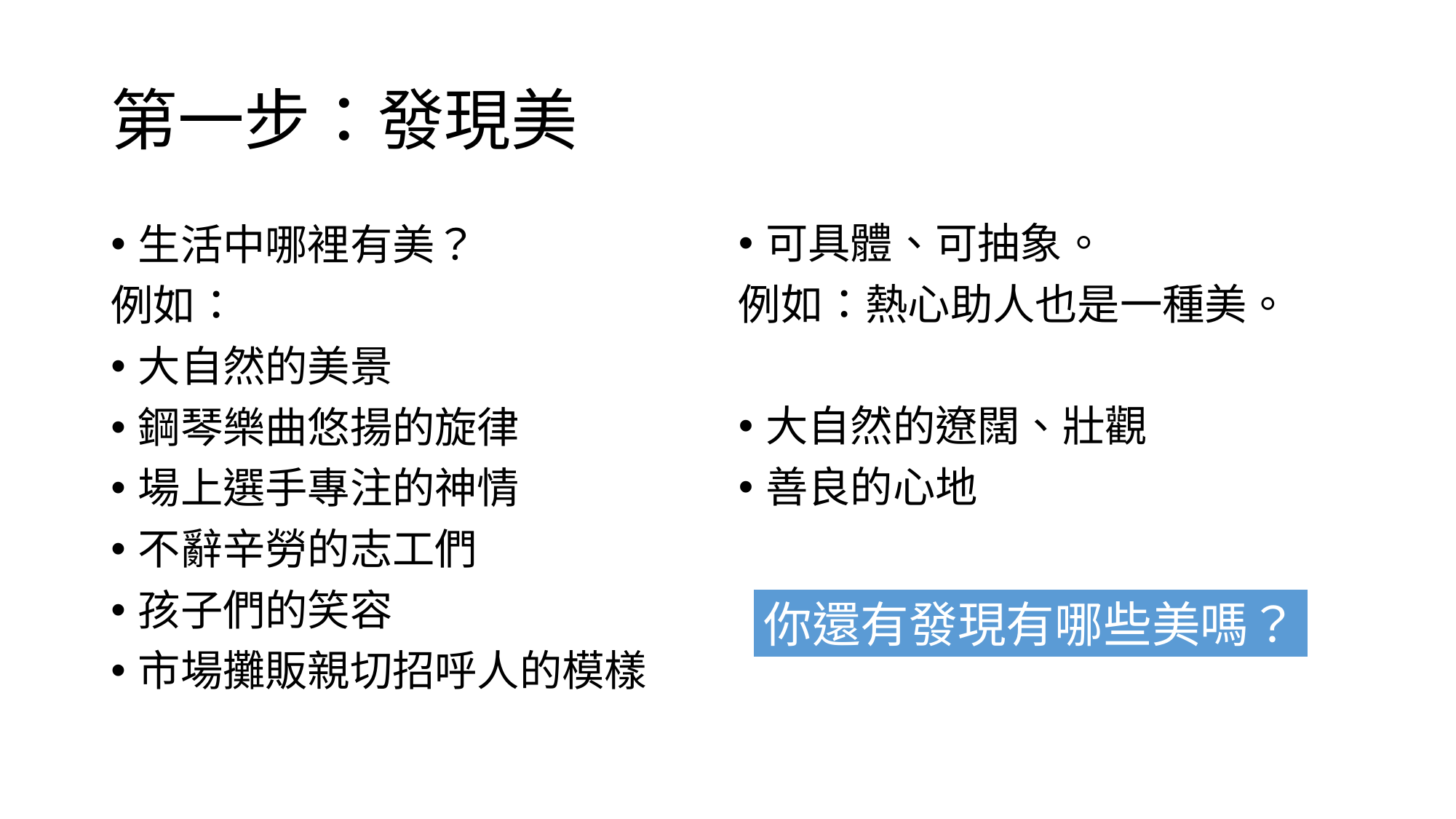

# 第一步：發現美
可具體、可抽象。
例如：熱心助人也是一種美。

大自然的遼闊、壯觀
善良的心地
生活中哪裡有美？
例如：
大自然的美景
鋼琴樂曲悠揚的旋律
場上選手專注的神情
不辭辛勞的志工們
孩子們的笑容
市場攤販親切招呼人的模樣
你還有發現有哪些美嗎？